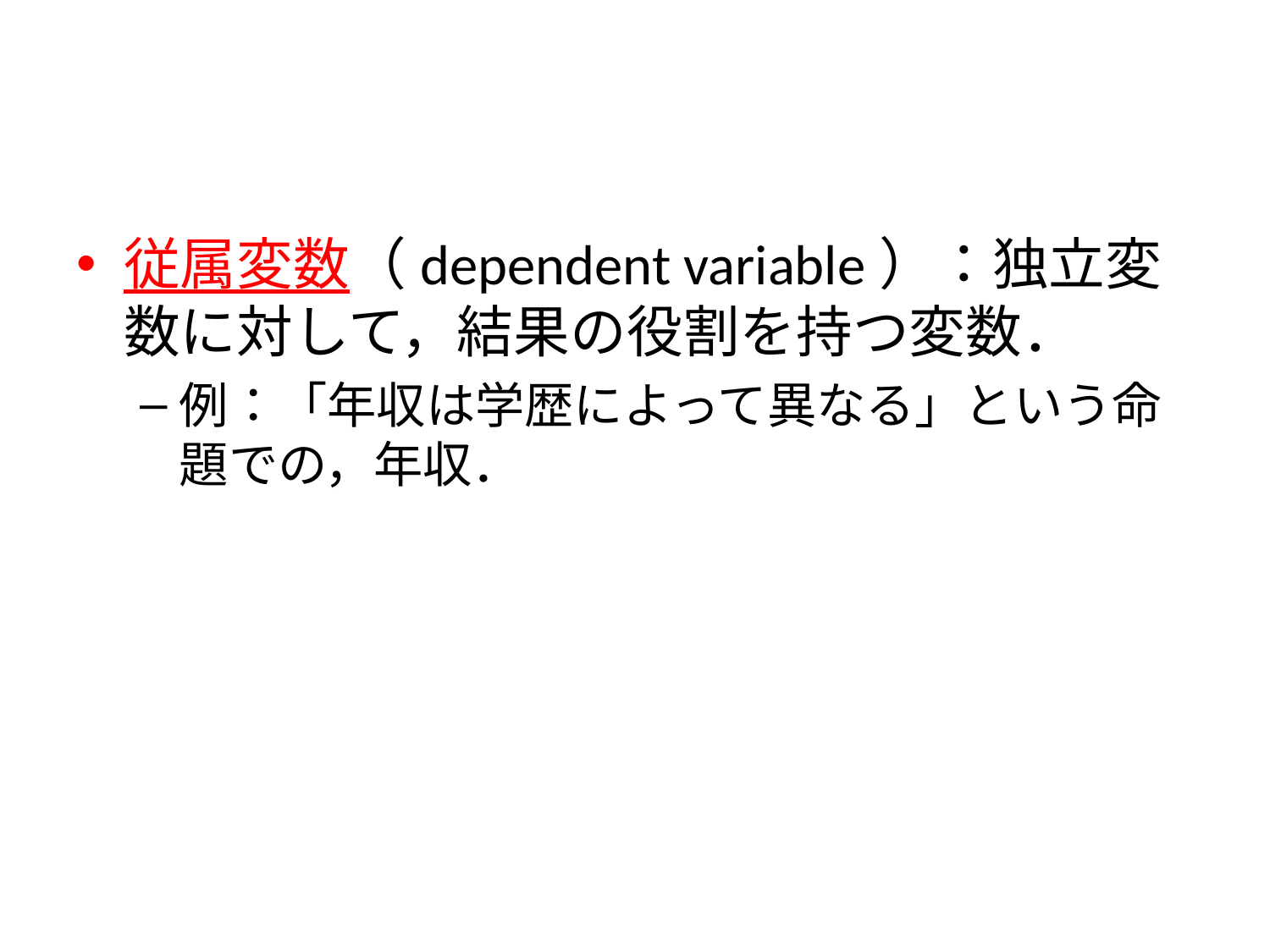

#
従属変数（dependent variable）：独立変数に対して，結果の役割を持つ変数．
例：「年収は学歴によって異なる」という命題での，年収．